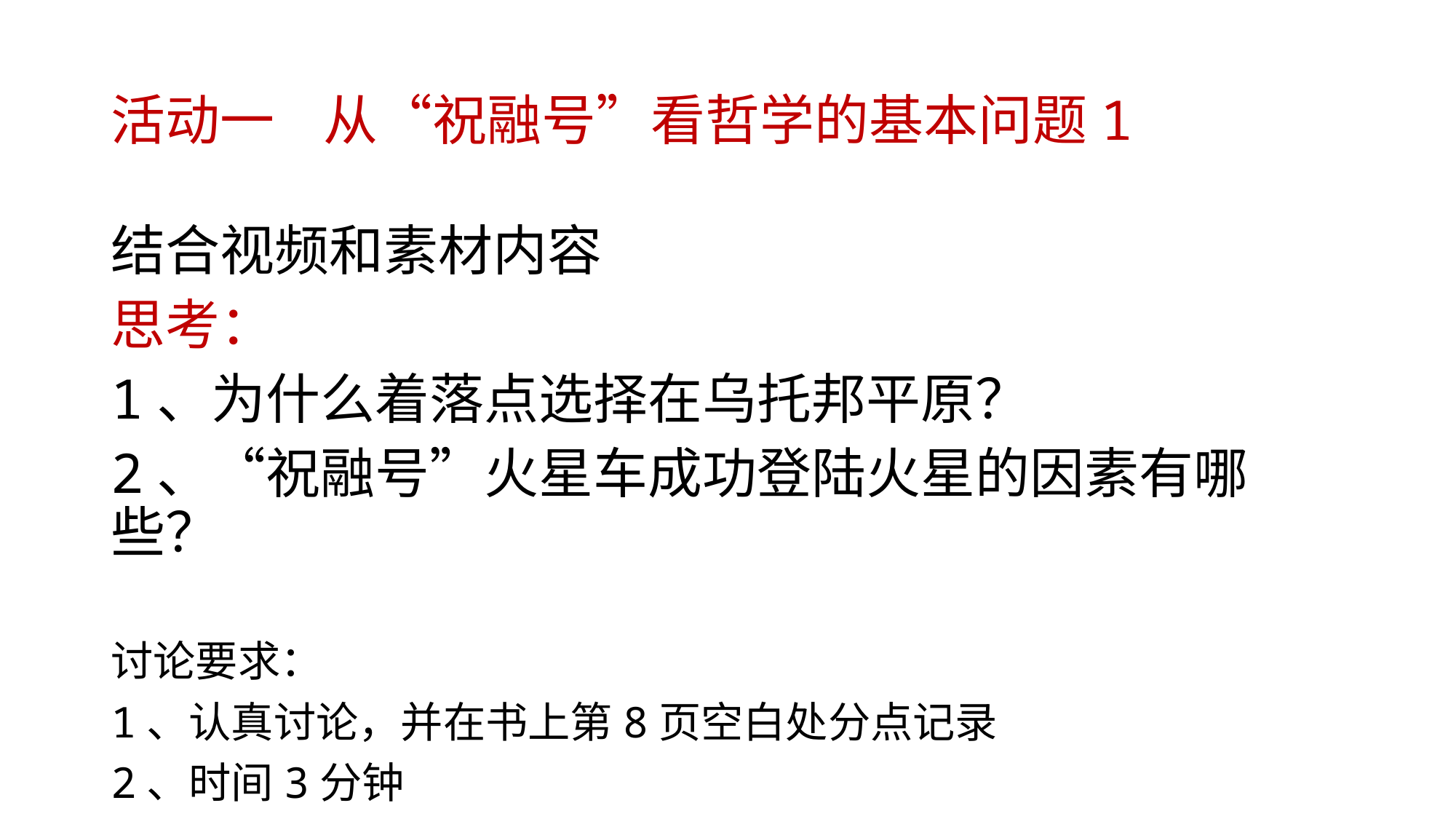

# 活动一    从“祝融号”看哲学的基本问题1
结合视频和素材内容
思考：
1、为什么着落点选择在乌托邦平原？
2、“祝融号”火星车成功登陆火星的因素有哪些？

讨论要求：
1、认真讨论，并在书上第8页空白处分点记录
2、时间3分钟